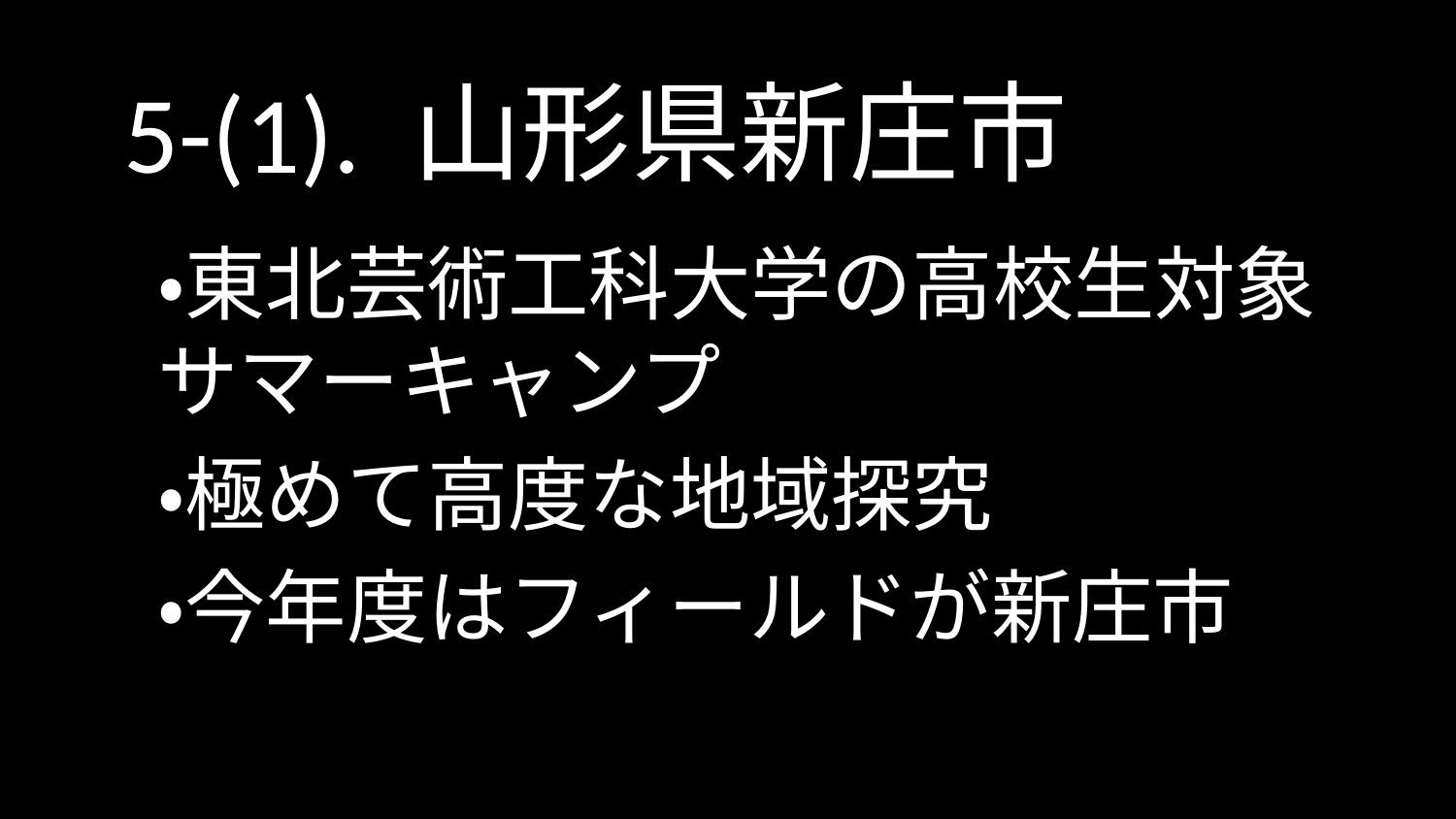

# 5-(1). 山形県新庄市

・東北芸術工科大学の高校生対象サマーキャンプ
・極めて高度な地域探究
・今年度はフィールドが新庄市